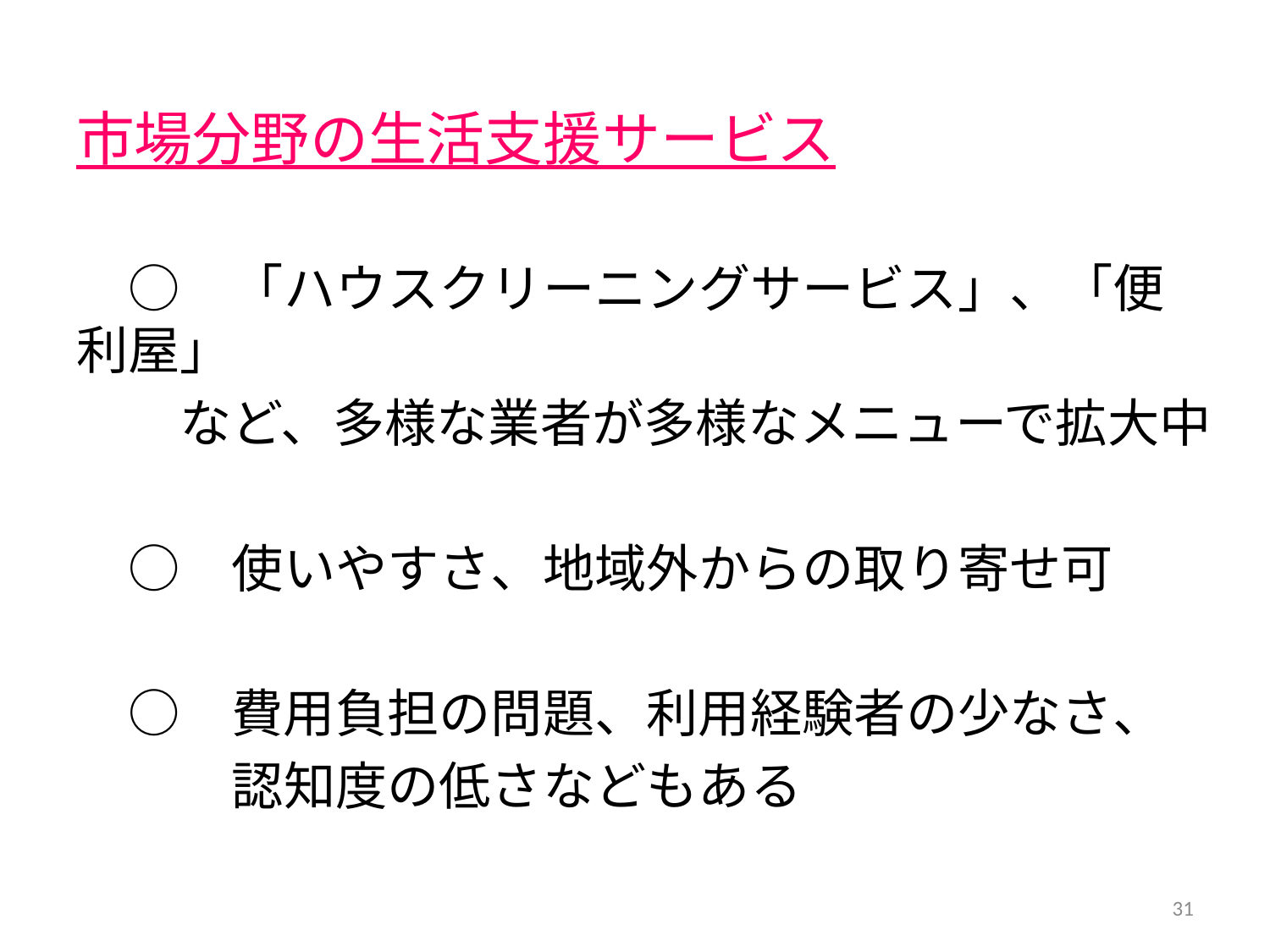

市場分野の生活支援サービス

　○　「ハウスクリーニングサービス」、「便利屋」
　　など、多様な業者が多様なメニューで拡大中

　○　使いやすさ、地域外からの取り寄せ可

　○　費用負担の問題、利用経験者の少なさ、
　　　認知度の低さなどもある
31